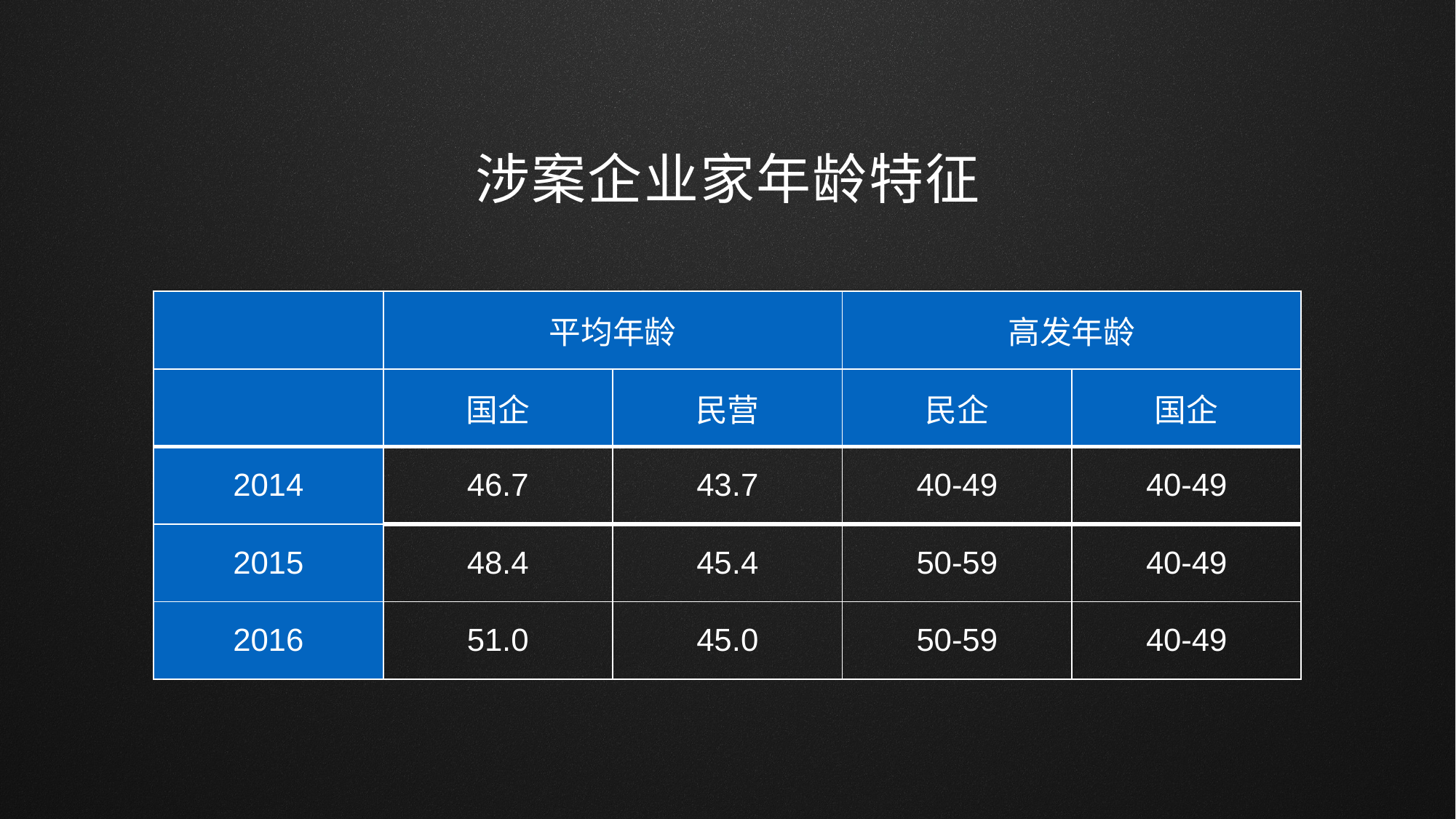

涉案企业家年龄特征
|  | 平均年龄 |  | 高发年龄 |  |
| --- | --- | --- | --- | --- |
|  | 国企 | 民营 | 民企 | 国企 |
| 2014 | 46.7 | 43.7 | 40-49 | 40-49 |
| 2015 | 48.4 | 45.4 | 50-59 | 40-49 |
| 2016 | 51.0 | 45.0 | 50-59 | 40-49 |